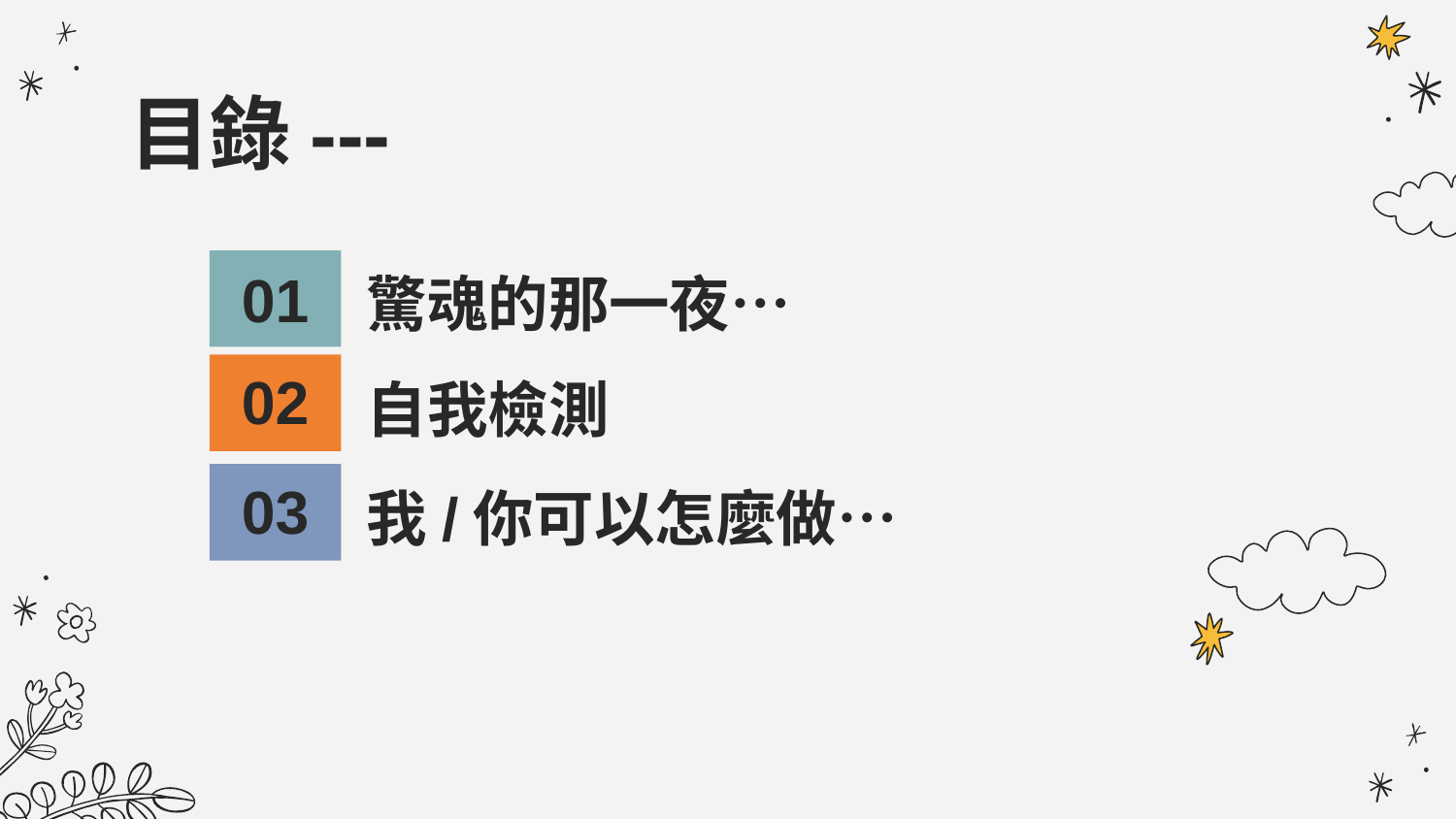

# 目錄---

01
驚魂的那一夜…
02
自我檢測
03
我/你可以怎麼做…